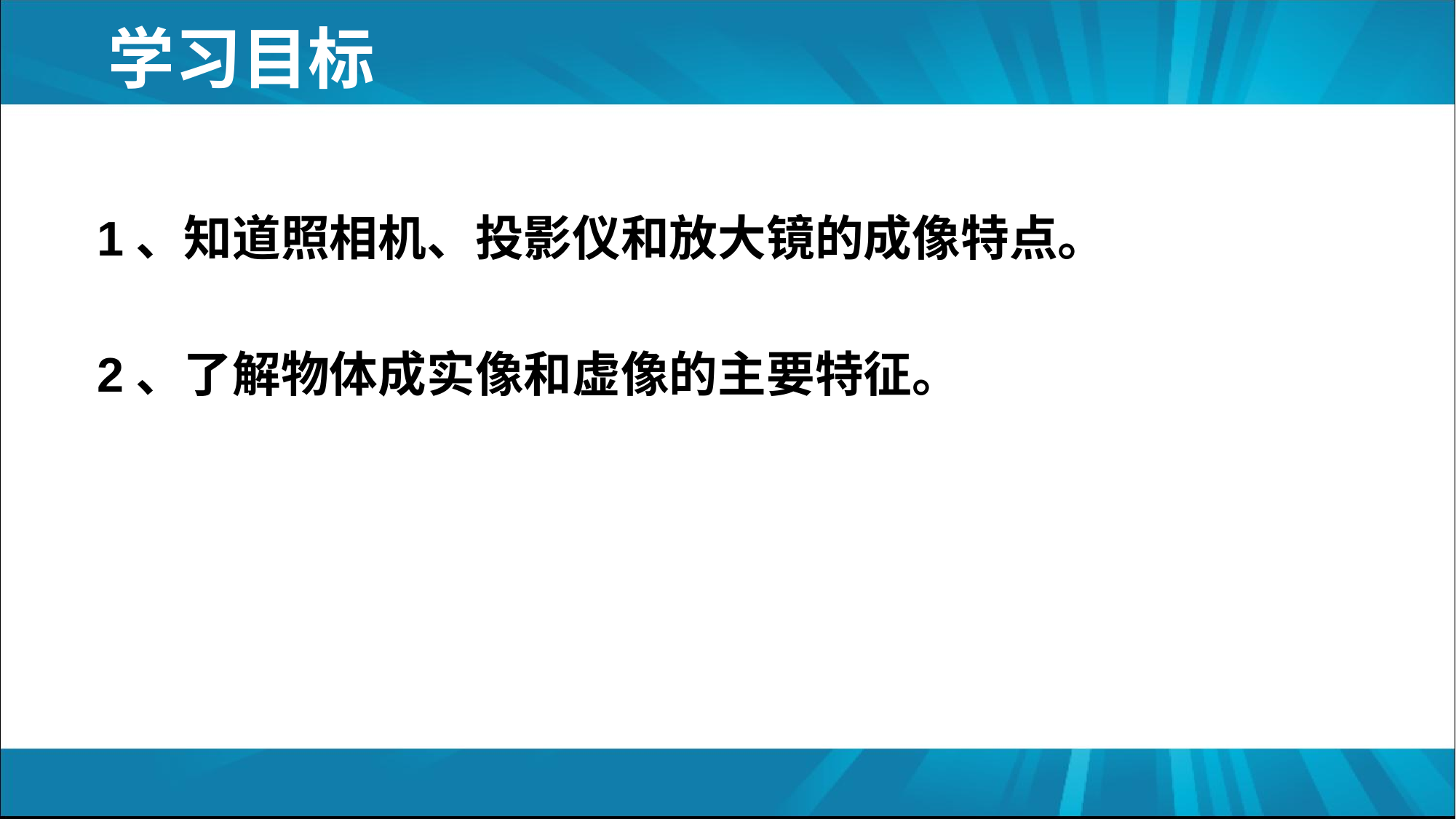

# 学习目标

1、知道照相机、投影仪和放大镜的成像特点。

2、了解物体成实像和虚像的主要特征。